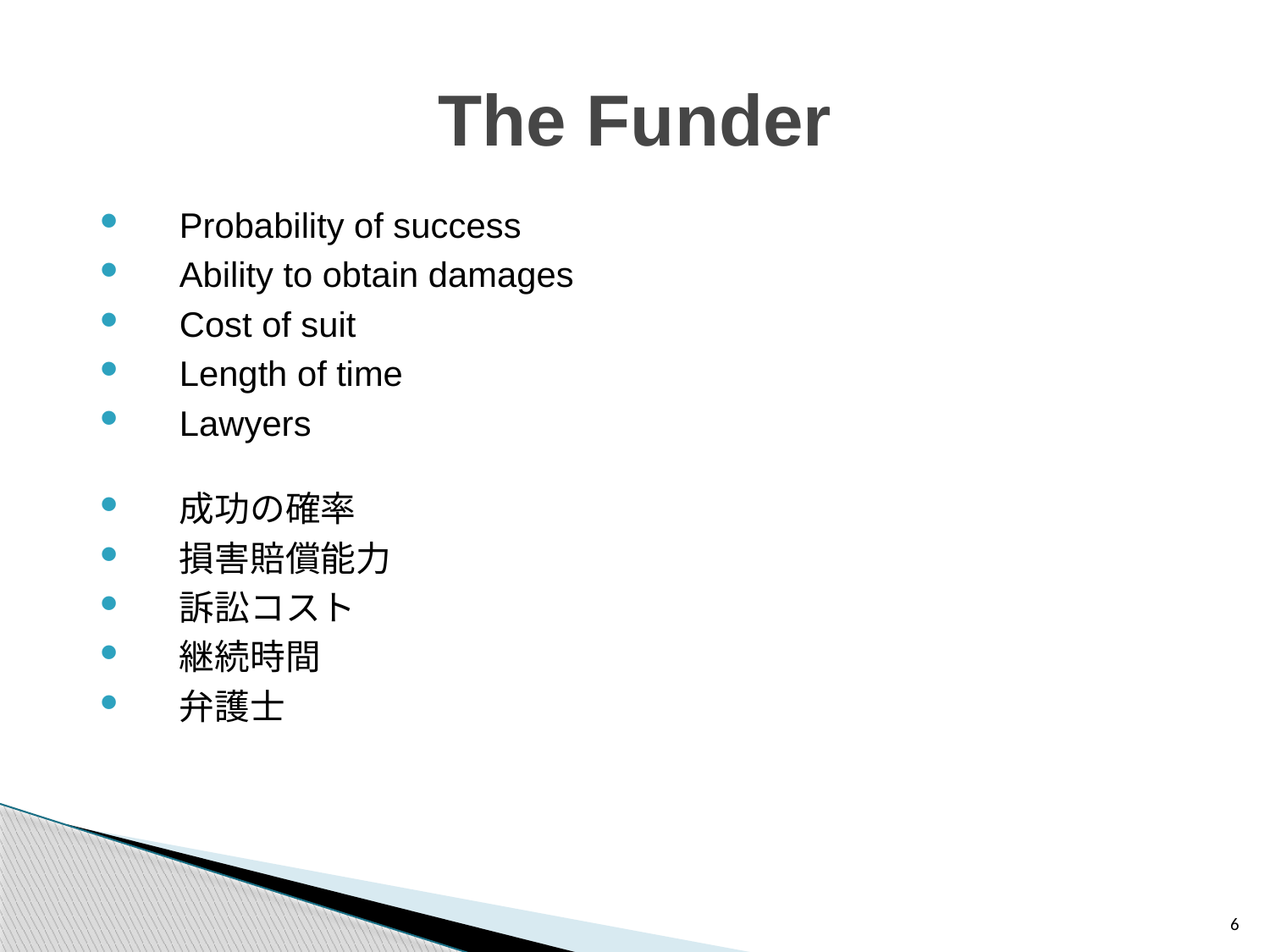

# The Funder
Probability of success
Ability to obtain damages
Cost of suit
Length of time
Lawyers

成功の確率
損害賠償能力
訴訟コスト
継続時間
弁護士

6